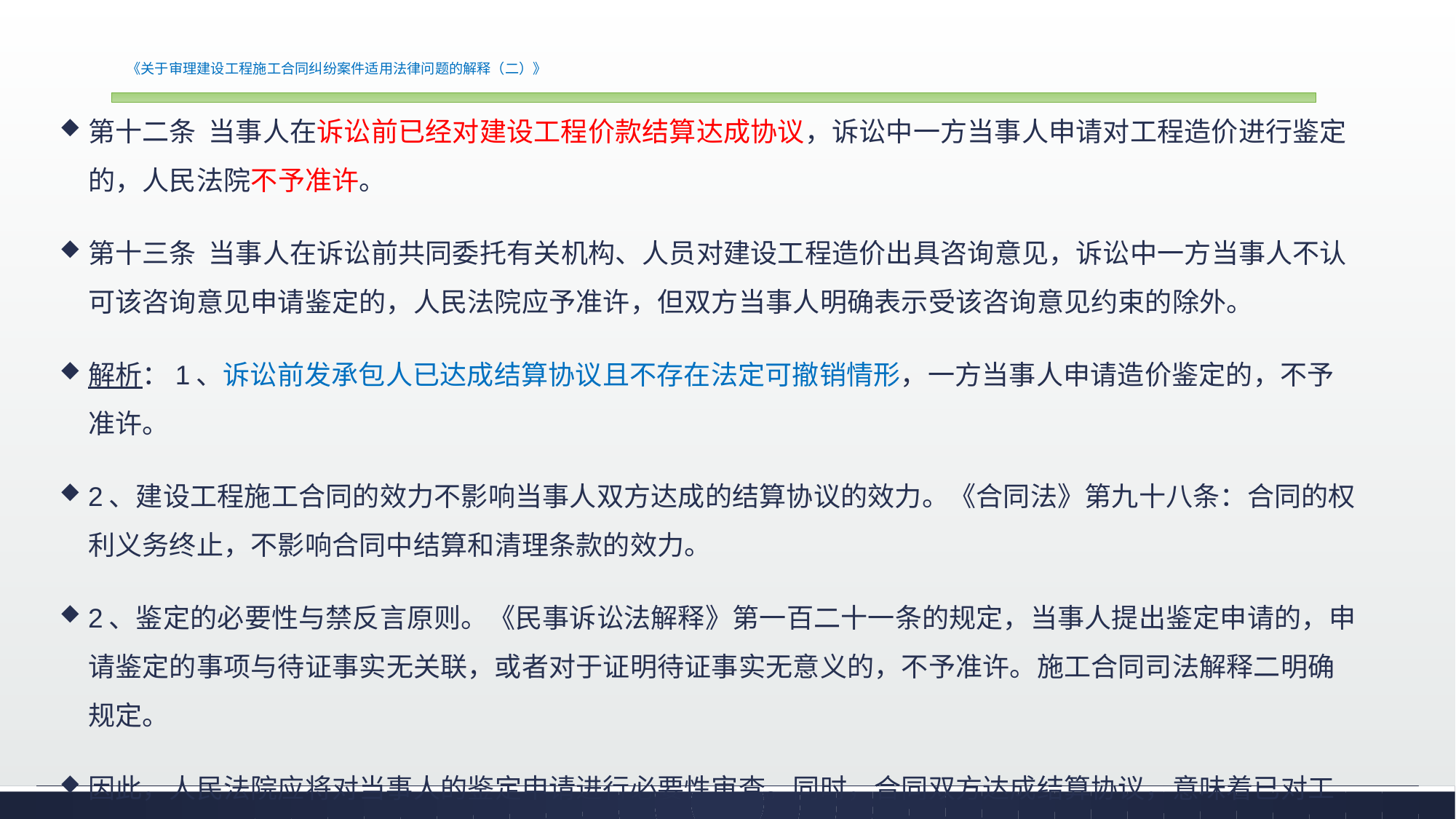

# 《关于审理建设工程施工合同纠纷案件适用法律问题的解释（二）》
第十二条  当事人在诉讼前已经对建设工程价款结算达成协议，诉讼中一方当事人申请对工程造价进行鉴定的，人民法院不予准许。
第十三条  当事人在诉讼前共同委托有关机构、人员对建设工程造价出具咨询意见，诉讼中一方当事人不认可该咨询意见申请鉴定的，人民法院应予准许，但双方当事人明确表示受该咨询意见约束的除外。
解析：1、诉讼前发承包人已达成结算协议且不存在法定可撤销情形，一方当事人申请造价鉴定的，不予准许。
2、建设工程施工合同的效力不影响当事人双方达成的结算协议的效力。《合同法》第九十八条：合同的权利义务终止，不影响合同中结算和清理条款的效力。
2、鉴定的必要性与禁反言原则。《民事诉讼法解释》第一百二十一条的规定，当事人提出鉴定申请的，申请鉴定的事项与待证事实无关联，或者对于证明待证事实无意义的，不予准许。施工合同司法解释二明确规定。
因此，人民法院应将对当事人的鉴定申请进行必要性审查。同时，合同双方达成结算协议，意味着已对工程价款达成合意，再申请鉴定违背诚实信用原则与禁止反言原则，人民法院将不予准许。